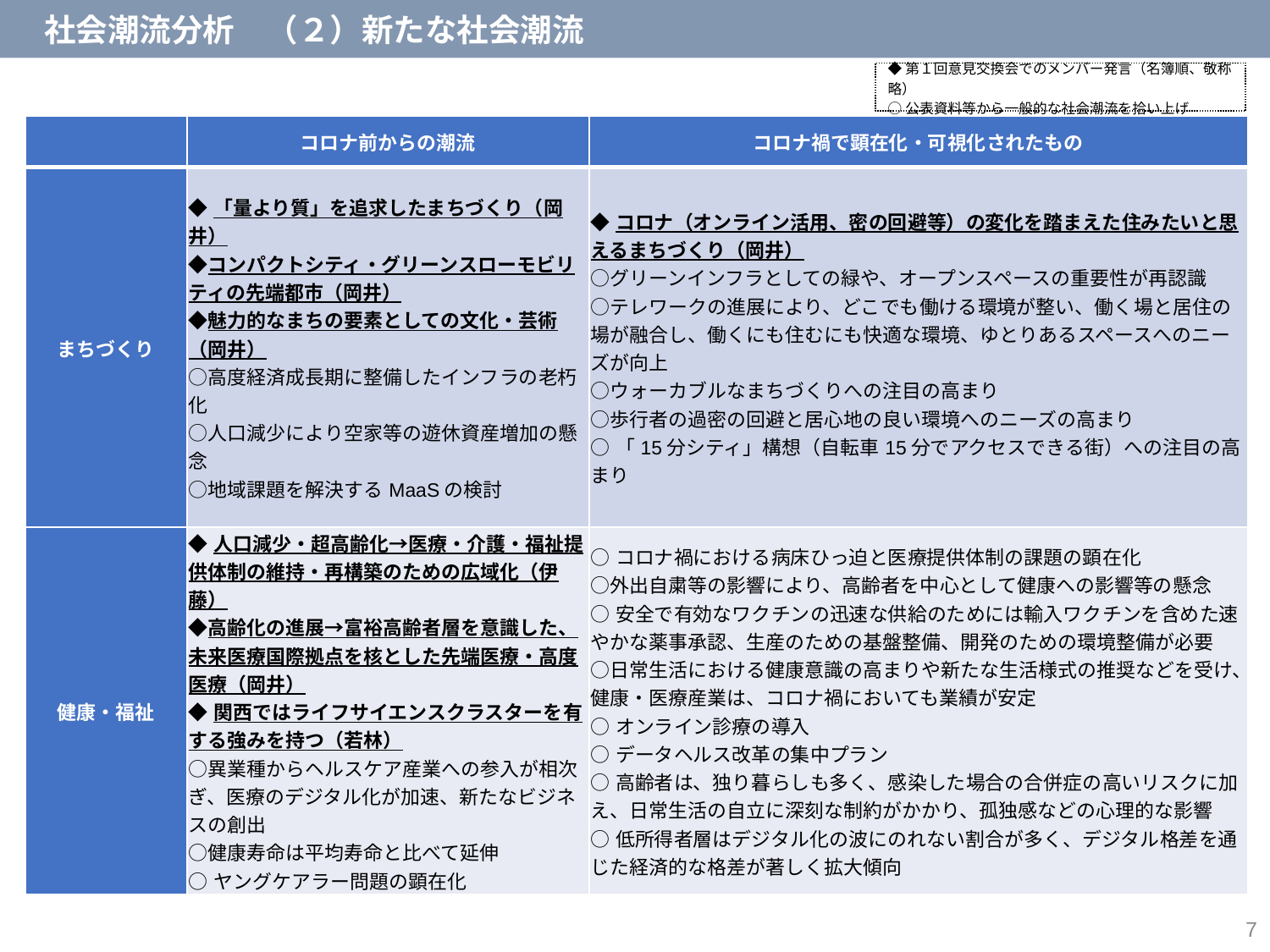

社会潮流分析　（２）新たな社会潮流
◆第１回意見交換会でのメンバー発言（名簿順、敬称略）
○公表資料等から一般的な社会潮流を拾い上げ
|  | コロナ前からの潮流 | コロナ禍で顕在化・可視化されたもの |
| --- | --- | --- |
| まちづくり | ◆「量より質」を追求したまちづくり（岡井） ◆コンパクトシティ・グリーンスローモビリティの先端都市（岡井） ◆魅力的なまちの要素としての文化・芸術（岡井） ○高度経済成長期に整備したインフラの老朽化 ○人口減少により空家等の遊休資産増加の懸念 ○地域課題を解決するMaaSの検討 | ◆コロナ（オンライン活用、密の回避等）の変化を踏まえた住みたいと思えるまちづくり（岡井） ○グリーンインフラとしての緑や、オープンスペースの重要性が再認識 ○テレワークの進展により、どこでも働ける環境が整い、働く場と居住の場が融合し、働くにも住むにも快適な環境、ゆとりあるスペースへのニーズが向上 ○ウォーカブルなまちづくりへの注目の高まり ○歩行者の過密の回避と居心地の良い環境へのニーズの高まり ○「15分シティ」構想（自転車15分でアクセスできる街）への注目の高まり |
| 健康・福祉 | ◆人口減少・超高齢化→医療・介護・福祉提供体制の維持・再構築のための広域化（伊藤） ◆高齢化の進展→富裕高齢者層を意識した、未来医療国際拠点を核とした先端医療・高度医療（岡井） ◆関西ではライフサイエンスクラスターを有する強みを持つ（若林） ○異業種からヘルスケア産業への参入が相次ぎ、医療のデジタル化が加速、新たなビジネスの創出 ○健康寿命は平均寿命と比べて延伸 ○ヤングケアラー問題の顕在化 | ○コロナ禍における病床ひっ迫と医療提供体制の課題の顕在化 ○外出自粛等の影響により、高齢者を中心として健康への影響等の懸念 ○安全で有効なワクチンの迅速な供給のためには輸入ワクチンを含めた速やかな薬事承認、生産のための基盤整備、開発のための環境整備が必要 ○日常生活における健康意識の高まりや新たな生活様式の推奨などを受け、健康・医療産業は、コロナ禍においても業績が安定 ○オンライン診療の導入 ○データヘルス改革の集中プラン ○高齢者は、独り暮らしも多く、感染した場合の合併症の高いリスクに加え、日常生活の自立に深刻な制約がかかり、孤独感などの心理的な影響 ○低所得者層はデジタル化の波にのれない割合が多く、デジタル格差を通じた経済的な格差が著しく拡大傾向 |
7